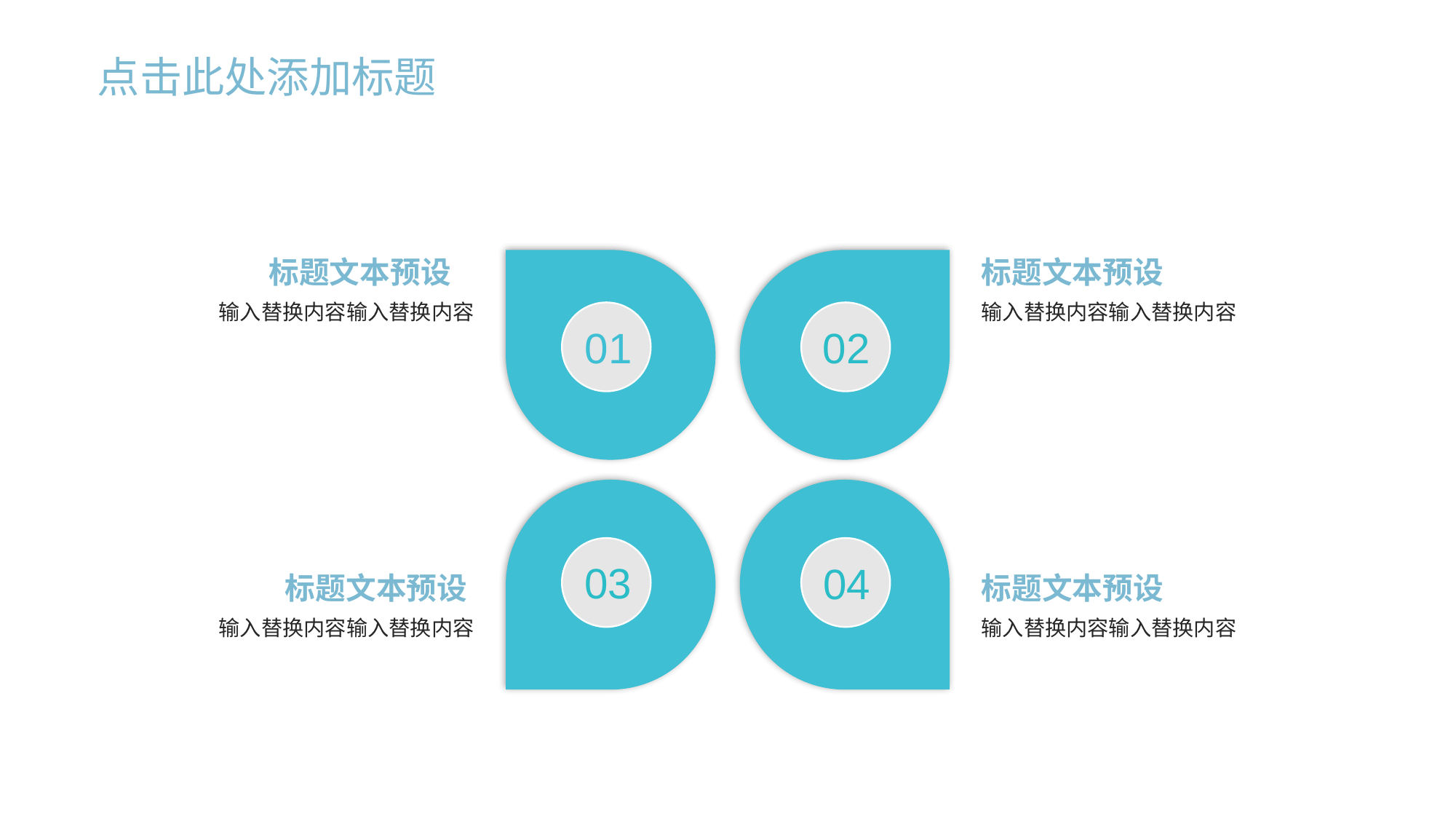

点击此处添加标题
标题文本预设
输入替换内容输入替换内容
标题文本预设
输入替换内容输入替换内容

01

02

03

04
标题文本预设
输入替换内容输入替换内容
标题文本预设
输入替换内容输入替换内容